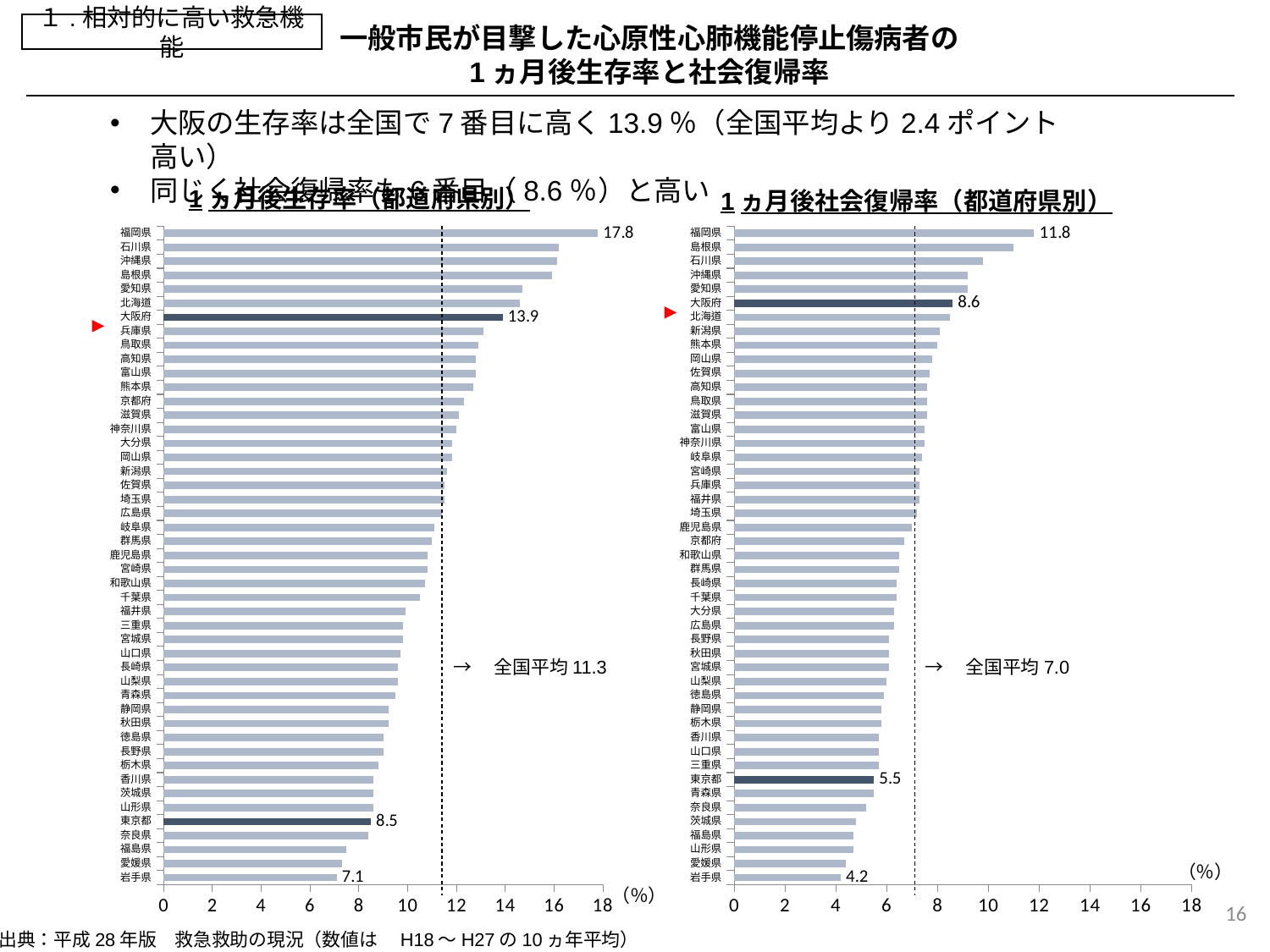

１.相対的に高い救急機能
一般市民が目撃した心原性心肺機能停止傷病者の
1ヵ月後生存率と社会復帰率
大阪の生存率は全国で7番目に高く13.9％（全国平均より2.4ポイント高い）
同じく社会復帰率も6番目（8.6％）と高い
1ヵ月後生存率（都道府県別）
1ヵ月後社会復帰率（都道府県別）

### Chart

| Category | 生存率 |
|---|---|
| 岩手県 | 7.1 |
| 愛媛県 | 7.3 |
| 福島県 | 7.5 |
| 奈良県 | 8.4 |
| 東京都 | 8.5 |
| 山形県 | 8.6 |
| 茨城県 | 8.6 |
| 香川県 | 8.6 |
| 栃木県 | 8.8 |
| 長野県 | 9.0 |
| 徳島県 | 9.0 |
| 秋田県 | 9.2 |
| 静岡県 | 9.2 |
| 青森県 | 9.5 |
| 山梨県 | 9.6 |
| 長崎県 | 9.6 |
| 山口県 | 9.7 |
| 宮城県 | 9.8 |
| 三重県 | 9.8 |
| 福井県 | 9.9 |
| 千葉県 | 10.5 |
| 和歌山県 | 10.7 |
| 宮崎県 | 10.8 |
| 鹿児島県 | 10.8 |
| 群馬県 | 11.0 |
| 岐阜県 | 11.1 |
| 広島県 | 11.4 |
| 埼玉県 | 11.5 |
| 佐賀県 | 11.5 |
| 新潟県 | 11.6 |
| 岡山県 | 11.8 |
| 大分県 | 11.8 |
| 神奈川県 | 12.0 |
| 滋賀県 | 12.1 |
| 京都府 | 12.3 |
| 熊本県 | 12.7 |
| 富山県 | 12.8 |
| 高知県 | 12.8 |
| 鳥取県 | 12.9 |
| 兵庫県 | 13.1 |
| 大阪府 | 13.9 |
| 北海道 | 14.6 |
| 愛知県 | 14.7 |
| 島根県 | 15.9 |
| 沖縄県 | 16.1 |
| 石川県 | 16.2 |
| 福岡県 | 17.8 |

### Chart

| Category | 社会復帰率 |
|---|---|
| 岩手県 | 4.2 |
| 愛媛県 | 4.4 |
| 山形県 | 4.7 |
| 福島県 | 4.7 |
| 茨城県 | 4.8 |
| 奈良県 | 5.2 |
| 青森県 | 5.5 |
| 東京都 | 5.5 |
| 三重県 | 5.7 |
| 山口県 | 5.7 |
| 香川県 | 5.7 |
| 栃木県 | 5.8 |
| 静岡県 | 5.8 |
| 徳島県 | 5.9 |
| 山梨県 | 6.0 |
| 宮城県 | 6.1 |
| 秋田県 | 6.1 |
| 長野県 | 6.1 |
| 広島県 | 6.3 |
| 大分県 | 6.3 |
| 千葉県 | 6.4 |
| 長崎県 | 6.4 |
| 群馬県 | 6.5 |
| 和歌山県 | 6.5 |
| 京都府 | 6.7 |
| 鹿児島県 | 7.0 |
| 埼玉県 | 7.2 |
| 福井県 | 7.3 |
| 兵庫県 | 7.3 |
| 宮崎県 | 7.3 |
| 岐阜県 | 7.4 |
| 神奈川県 | 7.5 |
| 富山県 | 7.5 |
| 滋賀県 | 7.6 |
| 鳥取県 | 7.6 |
| 高知県 | 7.6 |
| 佐賀県 | 7.7 |
| 岡山県 | 7.8 |
| 熊本県 | 8.0 |
| 新潟県 | 8.1 |
| 北海道 | 8.5 |
| 大阪府 | 8.6 |
| 愛知県 | 9.2 |
| 沖縄県 | 9.2 |
| 石川県 | 9.8 |
| 島根県 | 11.0 |
| 福岡県 | 11.8 |
▲
▲
→　全国平均11.3
→　全国平均7.0
（％）
（％）
16
出典：平成28年版　救急救助の現況（数値は　H18～H27の10ヵ年平均）